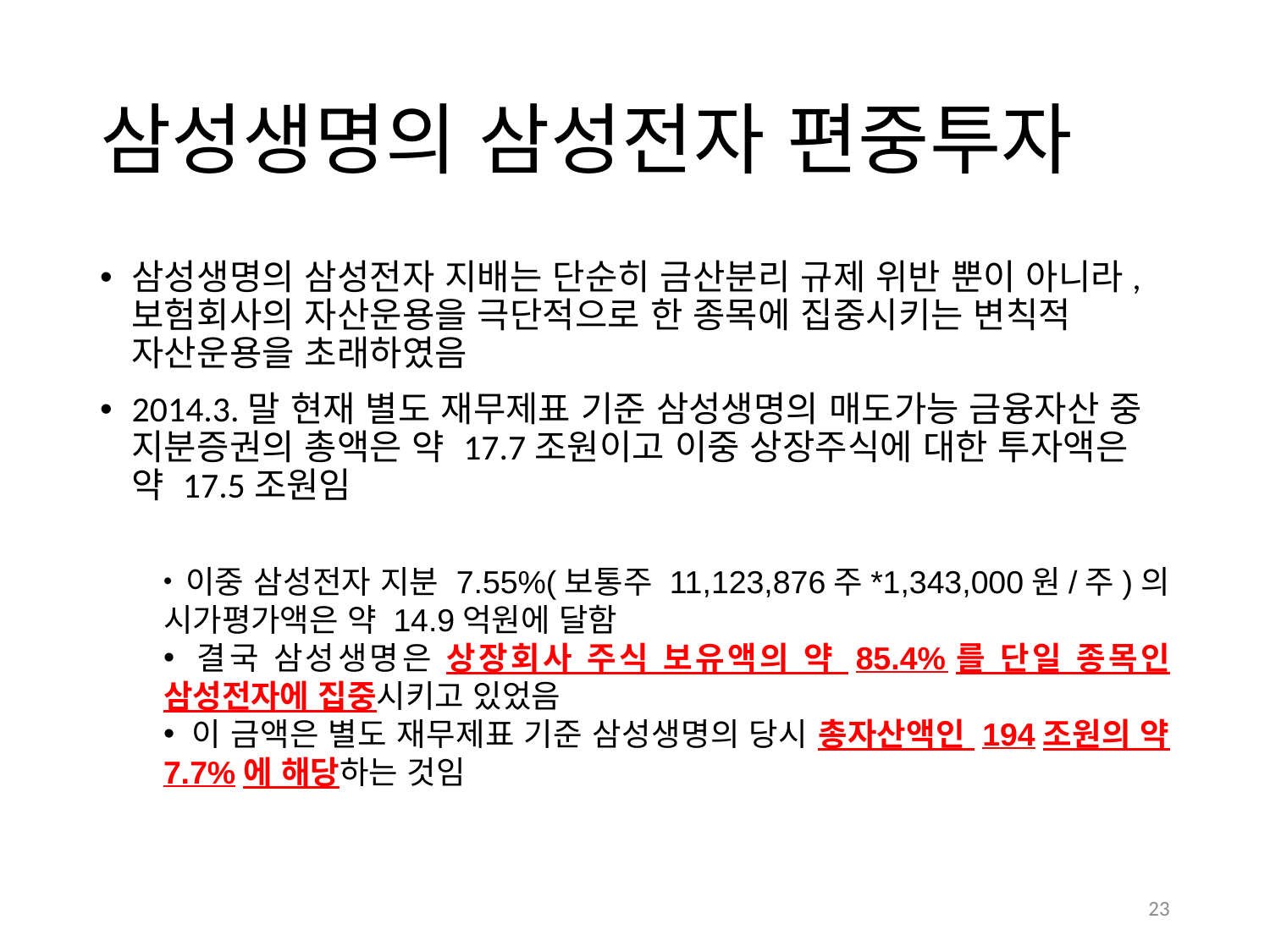

# 삼성생명의 삼성전자 편중투자
삼성생명의 삼성전자 지배는 단순히 금산분리 규제 위반 뿐이 아니라, 보험회사의 자산운용을 극단적으로 한 종목에 집중시키는 변칙적 자산운용을 초래하였음
2014.3.말 현재 별도 재무제표 기준 삼성생명의 매도가능 금융자산 중 지분증권의 총액은 약 17.7조원이고 이중 상장주식에 대한 투자액은 약 17.5조원임

 이중 삼성전자 지분 7.55%(보통주 11,123,876주*1,343,000원/주)의 시가평가액은 약 14.9억원에 달함
 결국 삼성생명은 상장회사 주식 보유액의 약 85.4%를 단일 종목인 삼성전자에 집중시키고 있었음
 이 금액은 별도 재무제표 기준 삼성생명의 당시 총자산액인 194조원의 약 7.7%에 해당하는 것임

23